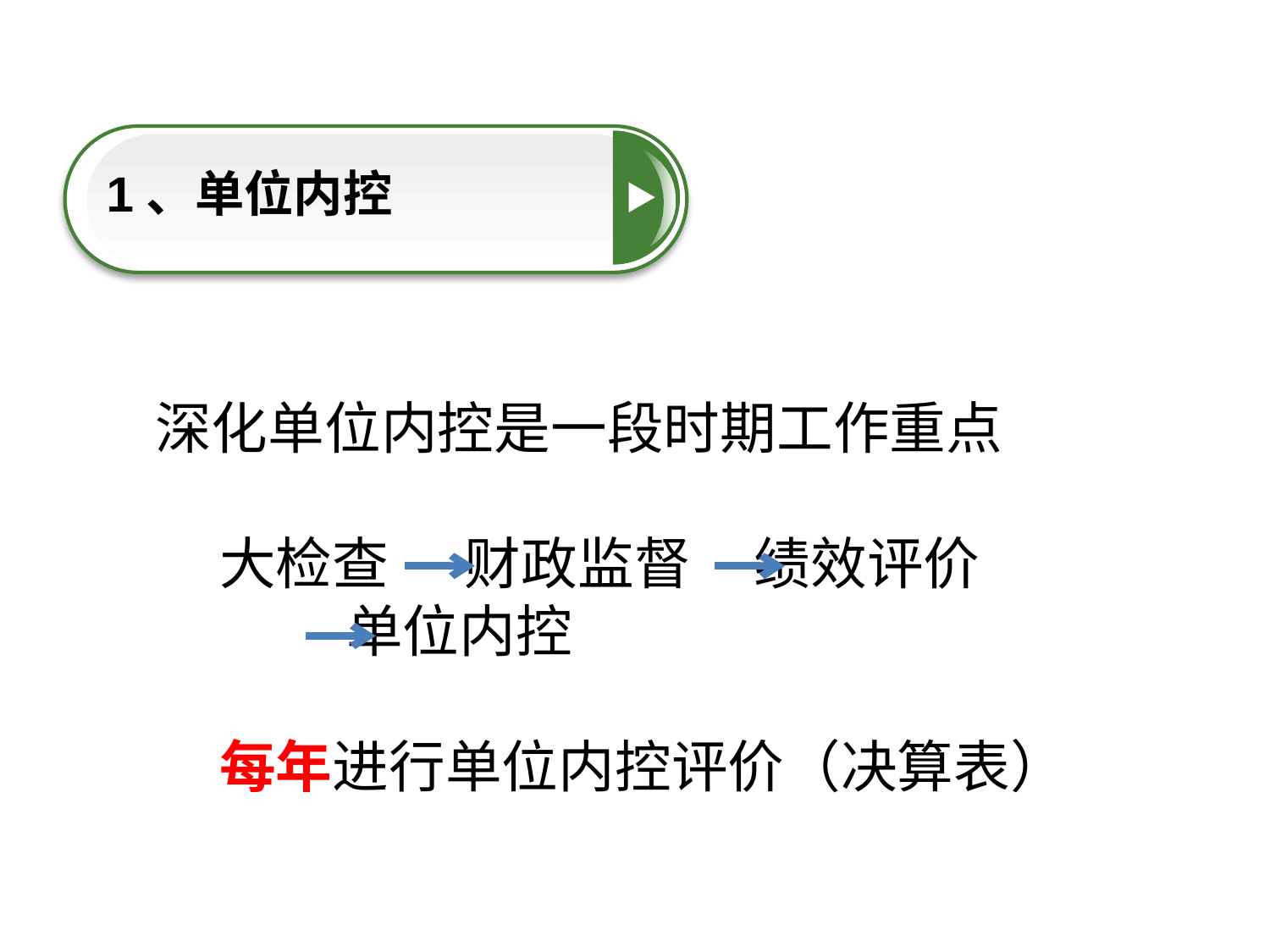

1、单位内控

点击添加文本
深化单位内控是一段时期工作重点

    大检查      财政监督     绩效评价
              单位内控

    每年进行单位内控评价（决算表）
点击添加文本
点击添加文本
点击添加文本